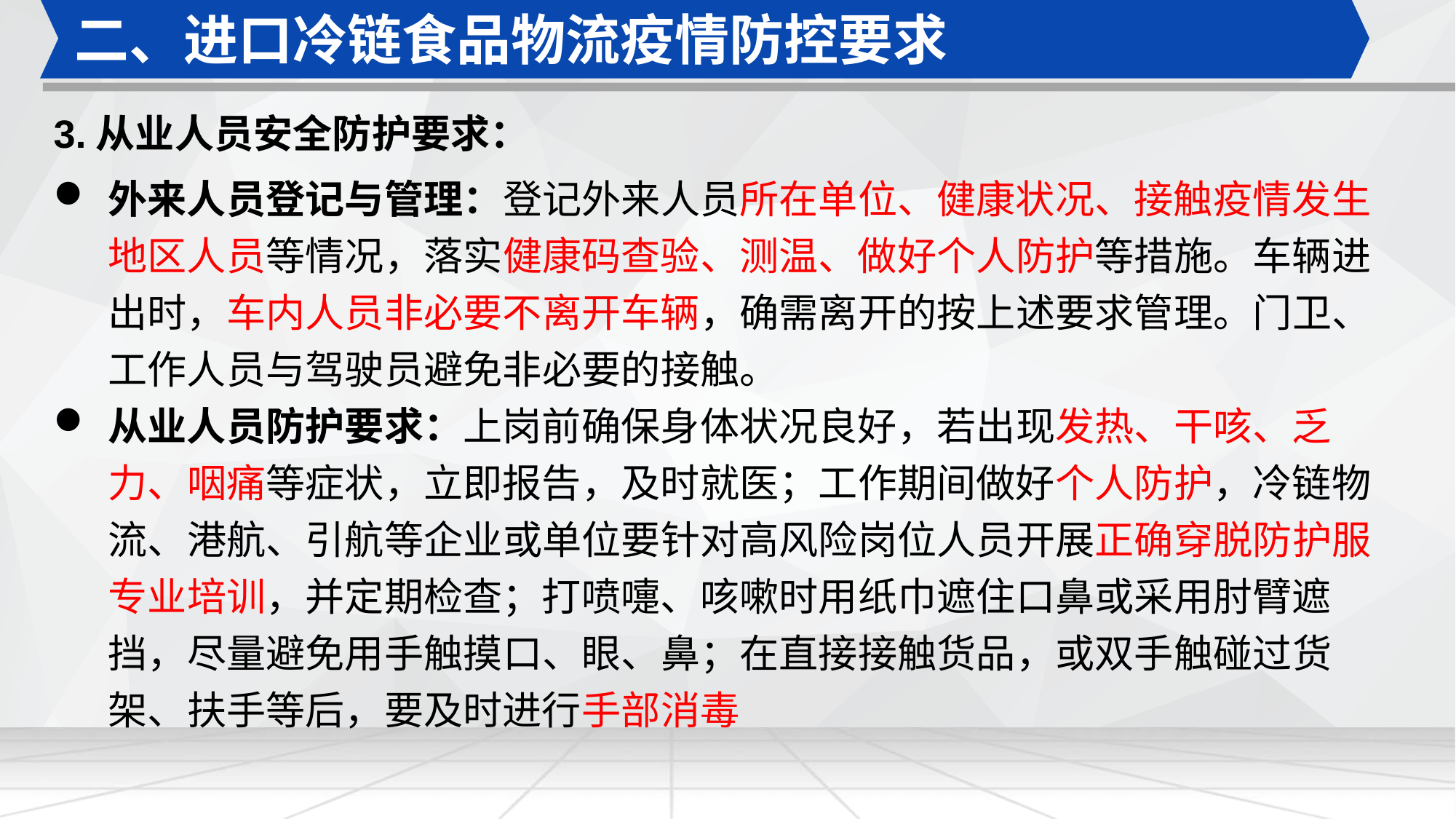

二、进口冷链食品物流疫情防控要求

3.从业人员安全防护要求：
外来人员登记与管理：登记外来人员所在单位、健康状况、接触疫情发生地区人员等情况，落实健康码查验、测温、做好个人防护等措施。车辆进出时，车内人员非必要不离开车辆，确需离开的按上述要求管理。门卫、工作人员与驾驶员避免非必要的接触。
从业人员防护要求：上岗前确保身体状况良好，若出现发热、干咳、乏力、咽痛等症状，立即报告，及时就医；工作期间做好个人防护，冷链物流、港航、引航等企业或单位要针对高风险岗位人员开展正确穿脱防护服专业培训，并定期检查；打喷嚏、咳嗽时用纸巾遮住口鼻或采用肘臂遮挡，尽量避免用手触摸口、眼、鼻；在直接接触货品，或双手触碰过货架、扶手等后，要及时进行手部消毒